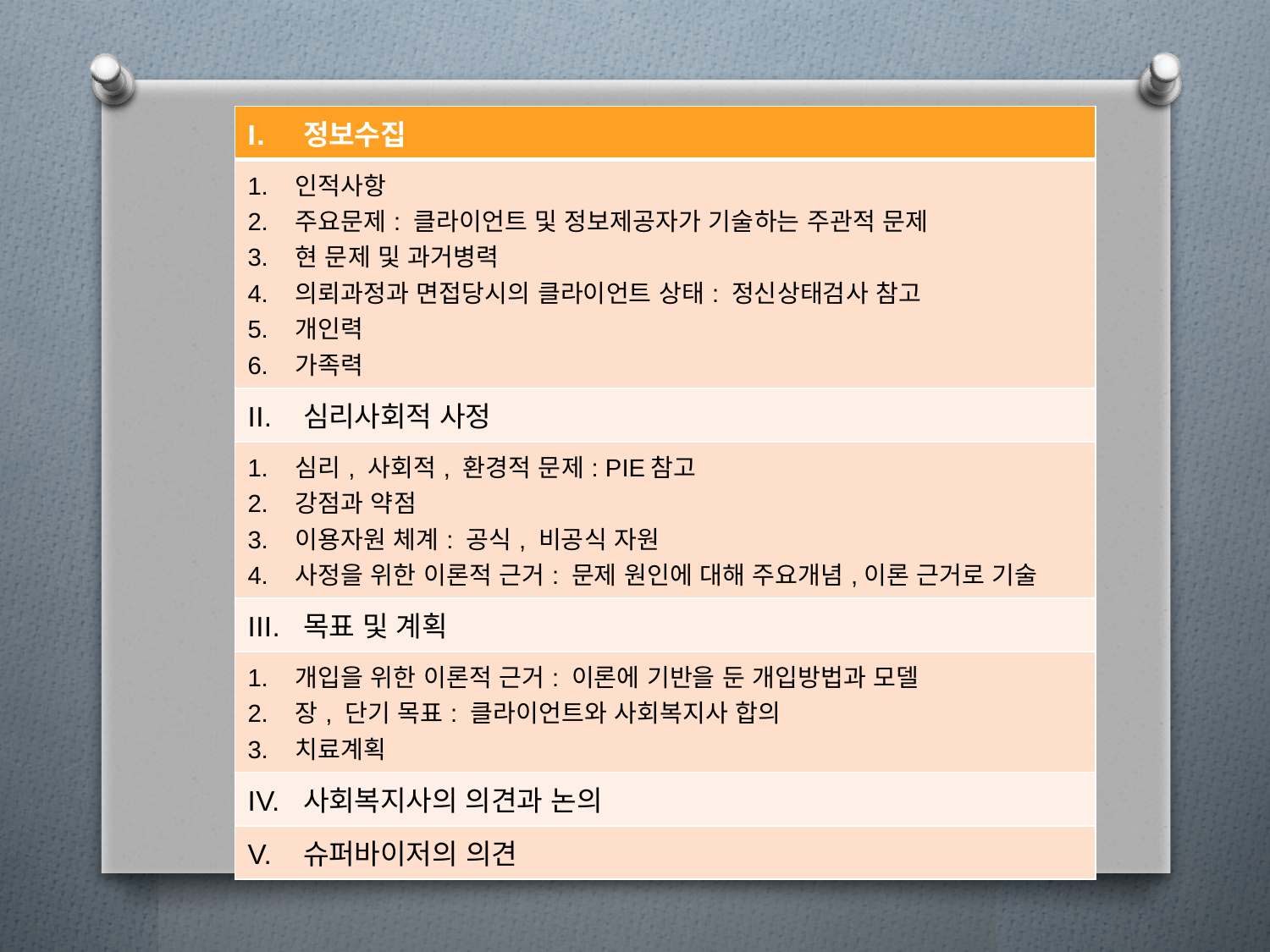

| 정보수집 |
| --- |
| 인적사항 주요문제: 클라이언트 및 정보제공자가 기술하는 주관적 문제 현 문제 및 과거병력 의뢰과정과 면접당시의 클라이언트 상태: 정신상태검사 참고 개인력 가족력 |
| 심리사회적 사정 |
| 심리, 사회적, 환경적 문제: PIE참고 강점과 약점 이용자원 체계: 공식, 비공식 자원 사정을 위한 이론적 근거: 문제 원인에 대해 주요개념,이론 근거로 기술 |
| 목표 및 계획 |
| 개입을 위한 이론적 근거: 이론에 기반을 둔 개입방법과 모델 장, 단기 목표: 클라이언트와 사회복지사 합의 치료계획 |
| 사회복지사의 의견과 논의 |
| 슈퍼바이저의 의견 |